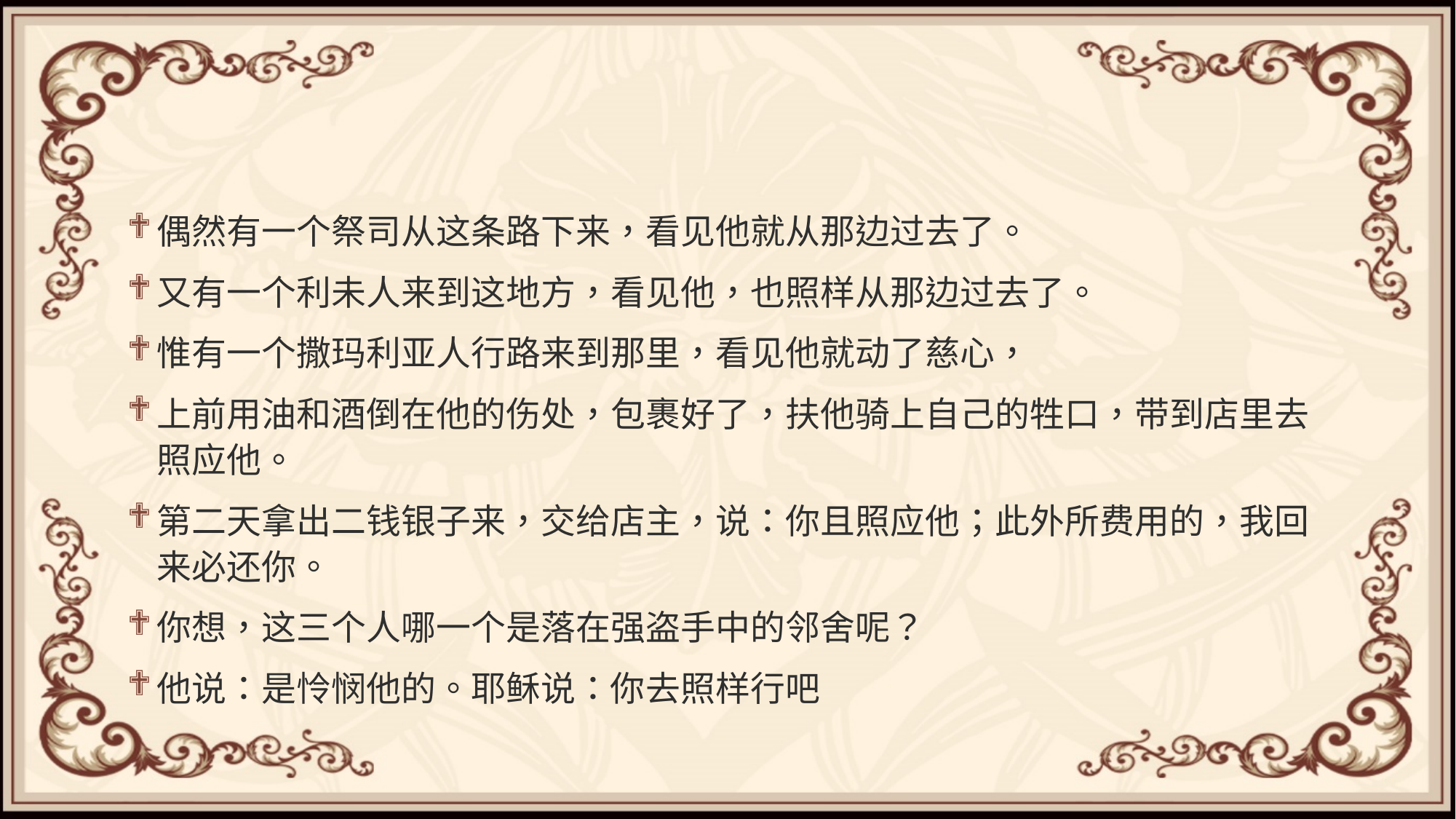

#
偶然有一个祭司从这条路下来，看见他就从那边过去了。
又有一个利未人来到这地方，看见他，也照样从那边过去了。
惟有一个撒玛利亚人行路来到那里，看见他就动了慈心，
上前用油和酒倒在他的伤处，包裹好了，扶他骑上自己的牲口，带到店里去照应他。
第二天拿出二钱银子来，交给店主，说：你且照应他；此外所费用的，我回来必还你。
你想，这三个人哪一个是落在强盗手中的邻舍呢？
他说：是怜悯他的。耶稣说：你去照样行吧